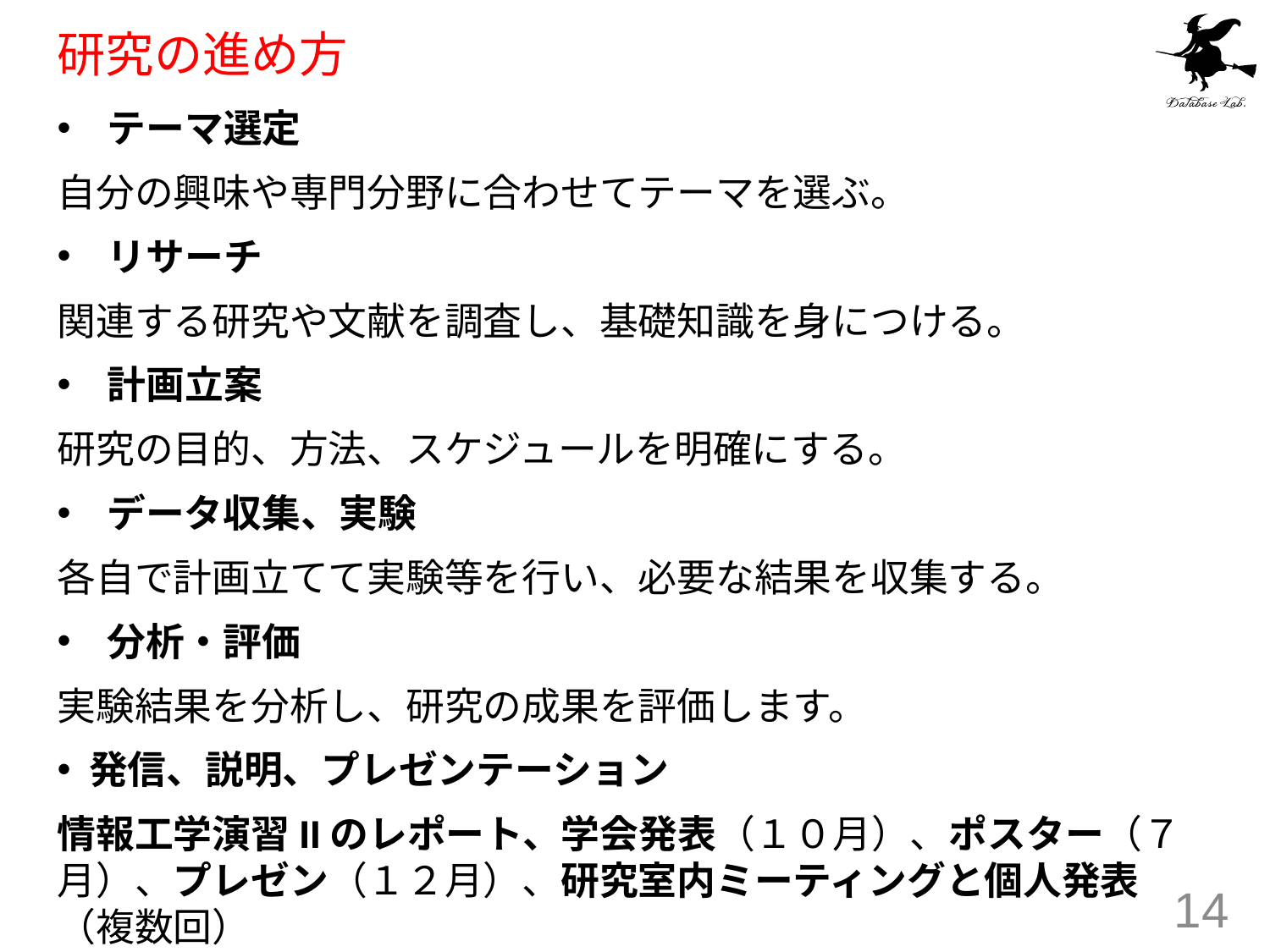

# 研究の進め方
 テーマ選定
自分の興味や専門分野に合わせてテーマを選ぶ。
 リサーチ
関連する研究や文献を調査し、基礎知識を身につける。
 計画立案
研究の目的、方法、スケジュールを明確にする。
 データ収集、実験
各自で計画立てて実験等を行い、必要な結果を収集する。
 分析・評価
実験結果を分析し、研究の成果を評価します。
発信、説明、プレゼンテーション
情報工学演習IIのレポート、学会発表（１０月）、ポスター（７月）、プレゼン（１２月）、研究室内ミーティングと個人発表（複数回）

14